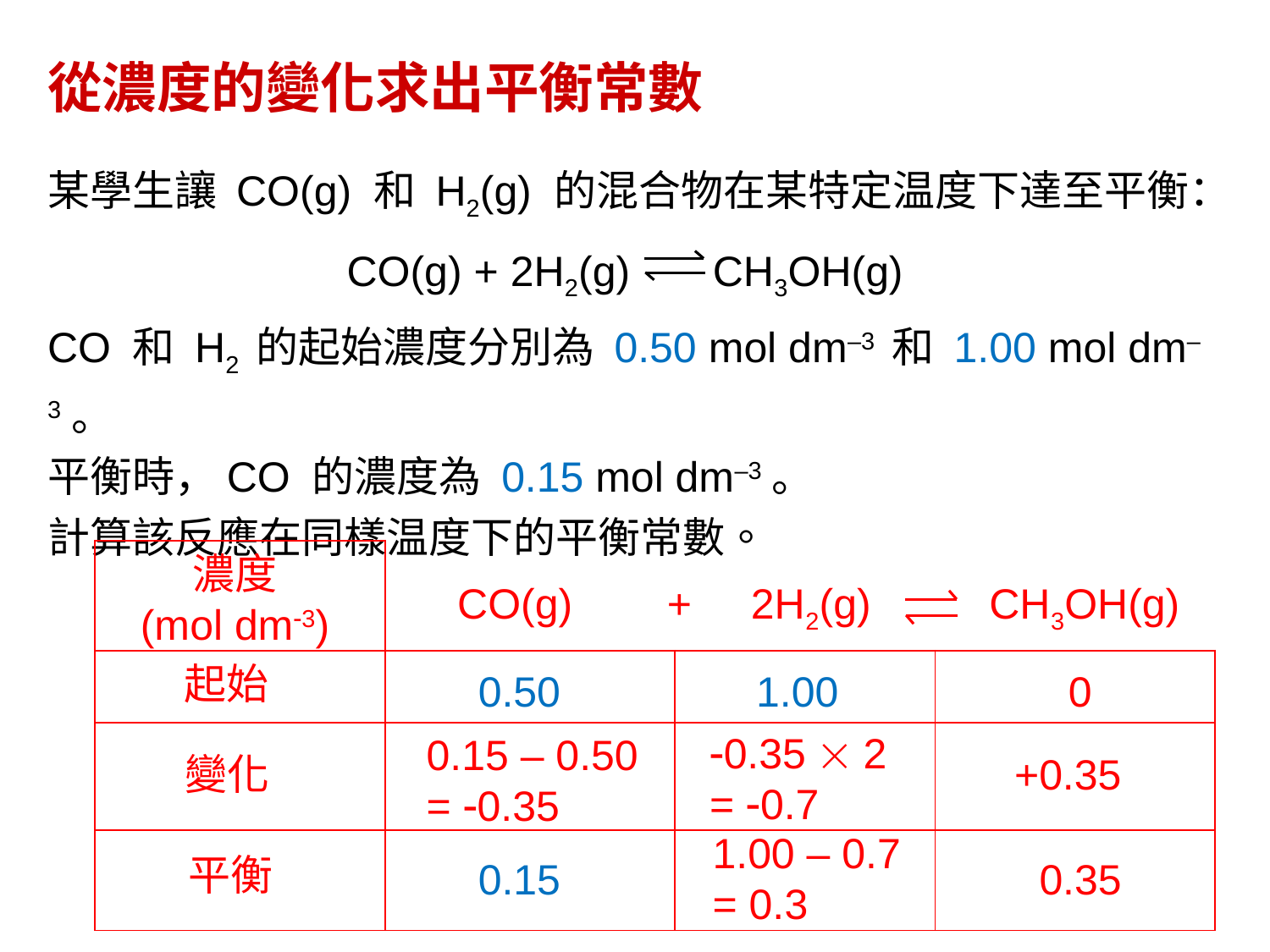

從濃度的變化求出平衡常數
某學生讓 CO(g) 和 H2(g) 的混合物在某特定温度下達至平衡：
CO(g) + 2H2(g)       CH3OH(g)
CO 和 H2 的起始濃度分別為 0.50 mol dm–3 和 1.00 mol dm–3。
平衡時，CO 的濃度為 0.15 mol dm–3。
計算該反應在同樣温度下的平衡常數。
|  |  |  |  |
| --- | --- | --- | --- |
|  |  |  |  |
|  |  |  |  |
|  |  |  |  |
濃度
(mol dm−3)
CO(g)        +     2H2(g)          CH3OH(g)
起始
0.50
1.00
0
−0.35 × 2
= −0.7
0.15 – 0.50
= −0.35
變化
+0.35
1.00 – 0.7
= 0.3
平衡
0.15
0.35